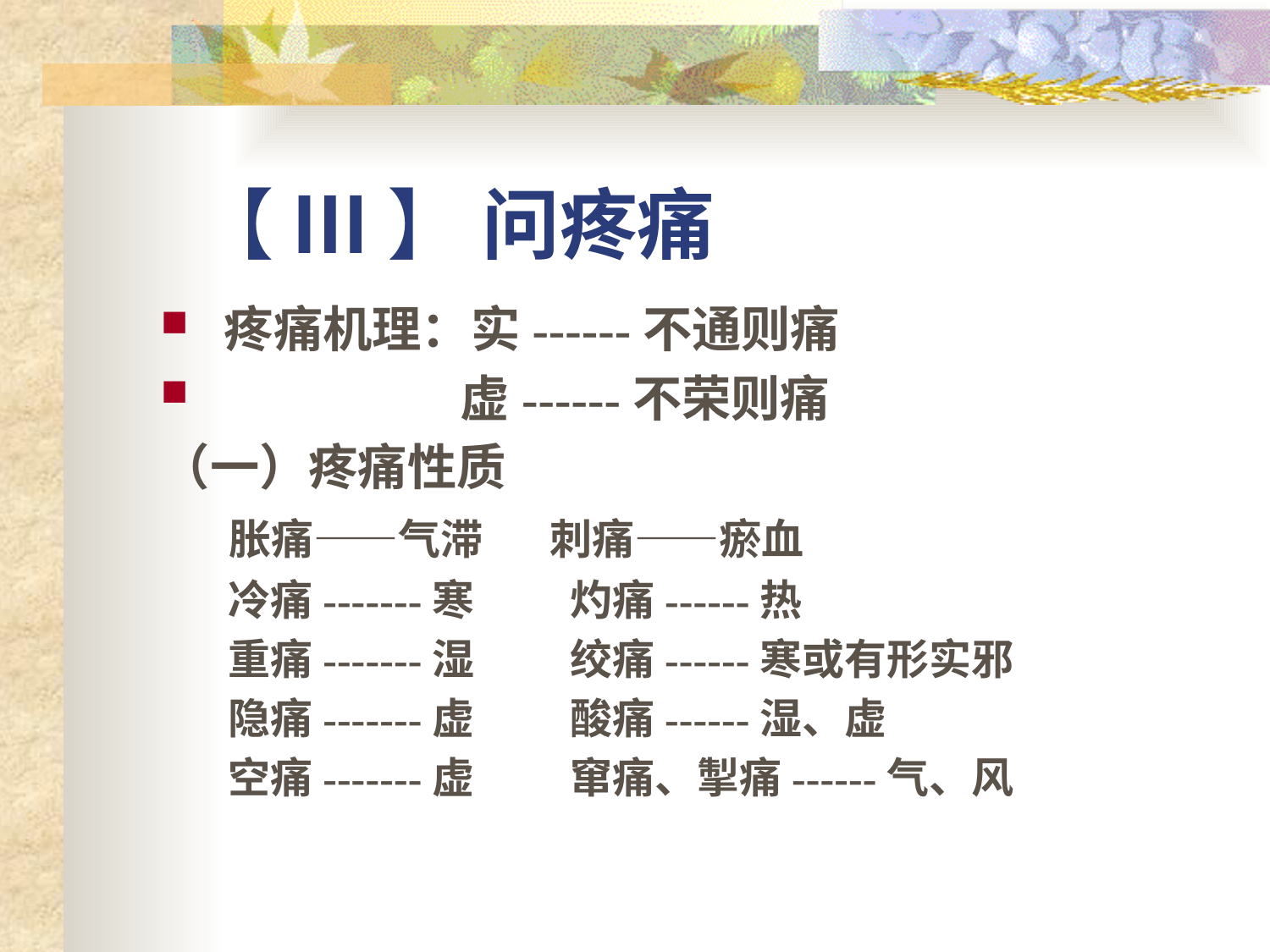

# 【 Ⅲ 】 问疼痛
疼痛机理：实------不通则痛
                    虚------不荣则痛
（一）疼痛性质
     胀痛——气滞       刺痛——瘀血
      冷痛-------寒          灼痛------热
      重痛-------湿          绞痛------寒或有形实邪
      隐痛-------虚          酸痛------湿、虚
      空痛-------虚          窜痛、掣痛------气、风